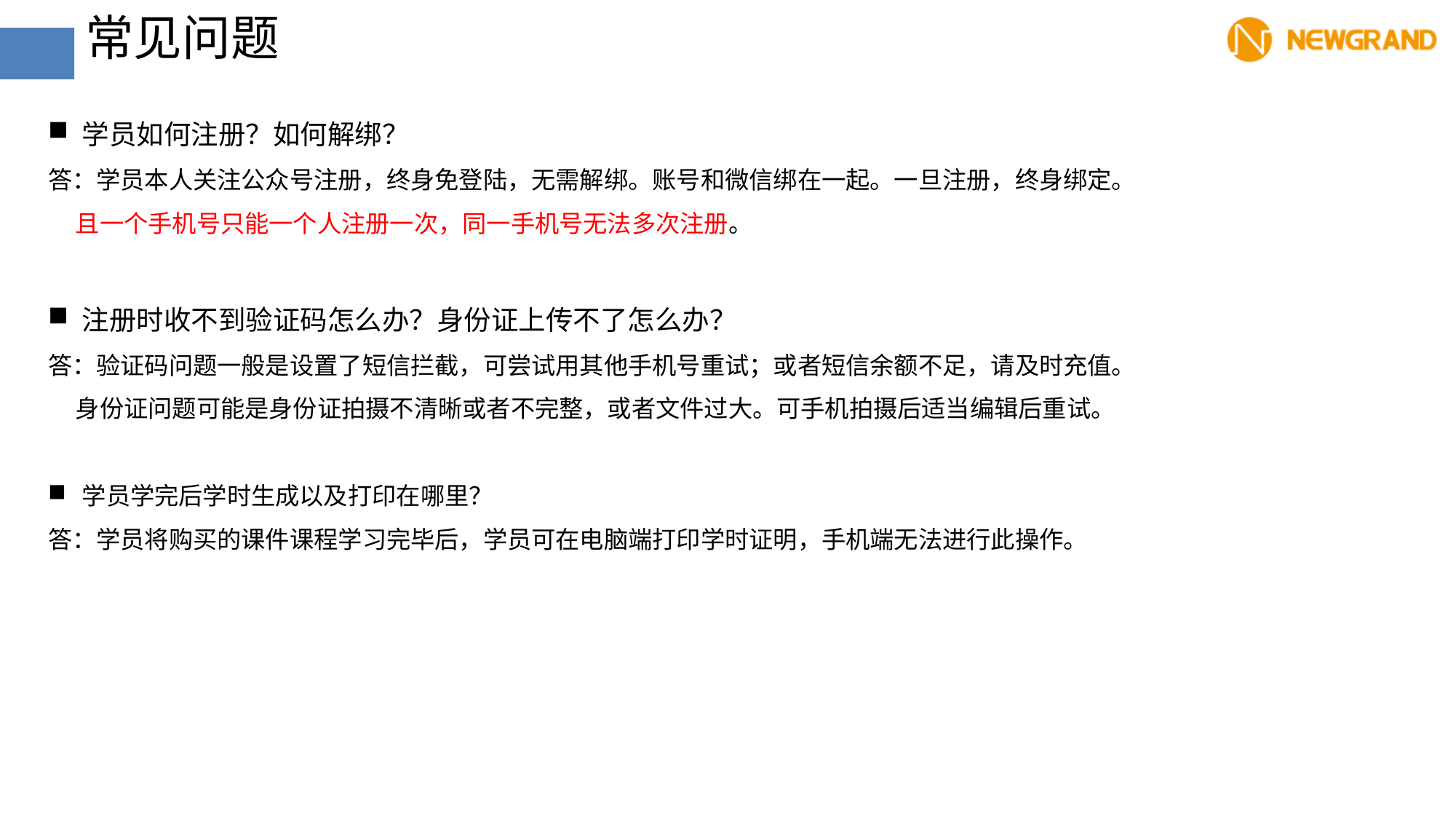

# 常见问题
学员如何注册？如何解绑？
答：学员本人关注公众号注册，终身免登陆，无需解绑。账号和微信绑在一起。一旦注册，终身绑定。
    且一个手机号只能一个人注册一次，同一手机号无法多次注册。

注册时收不到验证码怎么办？身份证上传不了怎么办？
答：验证码问题一般是设置了短信拦截，可尝试用其他手机号重试；或者短信余额不足，请及时充值。
    身份证问题可能是身份证拍摄不清晰或者不完整，或者文件过大。可手机拍摄后适当编辑后重试。

学员学完后学时生成以及打印在哪里？
答：学员将购买的课件课程学习完毕后，学员可在电脑端打印学时证明，手机端无法进行此操作。